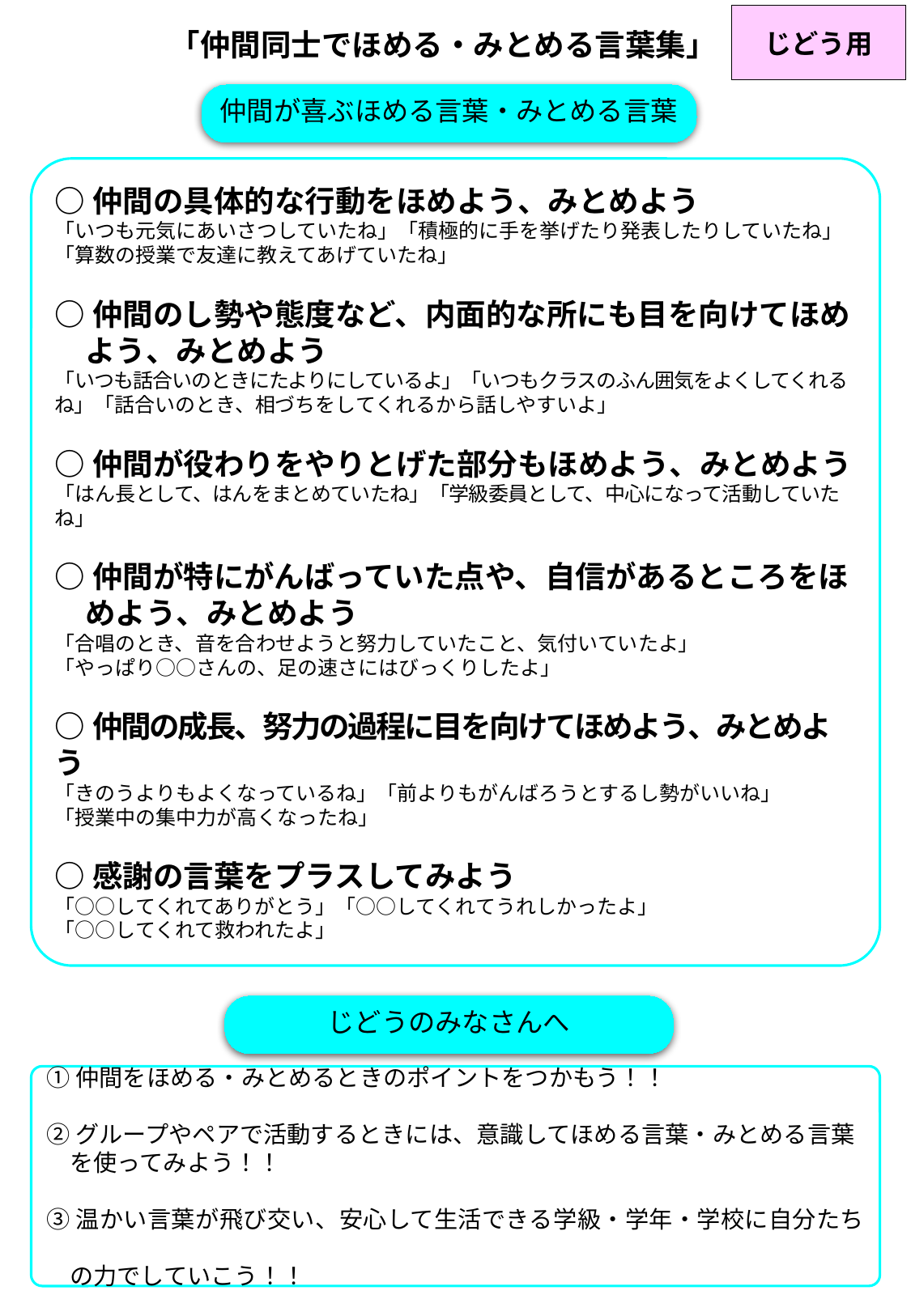

じどう用
「仲間同士でほめる・みとめる言葉集」
仲間が喜ぶほめる言葉・みとめる言葉
○仲間の具体的な行動をほめよう、みとめよう
「いつも元気にあいさつしていたね」「積極的に手を挙げたり発表したりしていたね」
「算数の授業で友達に教えてあげていたね」

○仲間のし勢や態度など、内面的な所にも目を向けてほめ
　よう、みとめよう
「いつも話合いのときにたよりにしているよ」「いつもクラスのふん囲気をよくしてくれるね」「話合いのとき、相づちをしてくれるから話しやすいよ」

○仲間が役わりをやりとげた部分もほめよう、みとめよう
「はん長として、はんをまとめていたね」「学級委員として、中心になって活動していたね」

○仲間が特にがんばっていた点や、自信があるところをほ
　めよう、みとめよう
「合唱のとき、音を合わせようと努力していたこと、気付いていたよ」
「やっぱり○○さんの、足の速さにはびっくりしたよ」

○仲間の成長、努力の過程に目を向けてほめよう、みとめよう
「きのうよりもよくなっているね」「前よりもがんばろうとするし勢がいいね」
「授業中の集中力が高くなったね」

○感謝の言葉をプラスしてみよう
「○○してくれてありがとう」「○○してくれてうれしかったよ」
「○○してくれて救われたよ」
じどうのみなさんへ
①仲間をほめる・みとめるときのポイントをつかもう！！

②グループやペアで活動するときには、意識してほめる言葉・みとめる言葉
　を使ってみよう！！

③温かい言葉が飛び交い、安心して生活できる学級・学年・学校に自分たち
　の力でしていこう！！